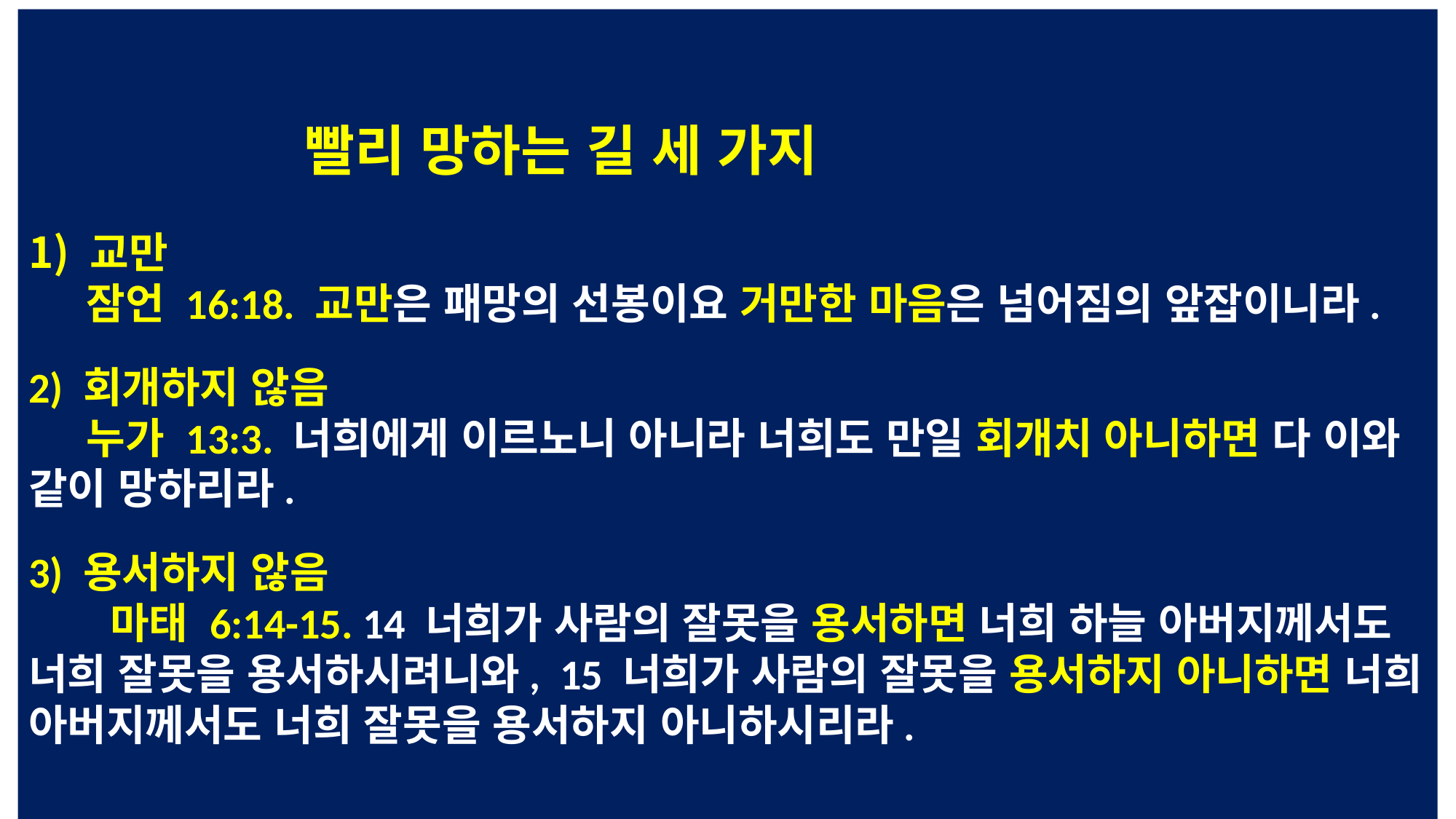

빨리 망하는 길 세 가지

교만
    잠언 16:18. 교만은 패망의 선봉이요 거만한 마음은 넘어짐의 앞잡이니라.

2) 회개하지 않음
    누가 13:3. 너희에게 이르노니 아니라 너희도 만일 회개치 아니하면 다 이와 같이 망하리라.

3) 용서하지 않음
      마태 6:14-15. 14 너희가 사람의 잘못을 용서하면 너희 하늘 아버지께서도 너희 잘못을 용서하시려니와,  15 너희가 사람의 잘못을 용서하지 아니하면 너희 아버지께서도 너희 잘못을 용서하지 아니하시리라.